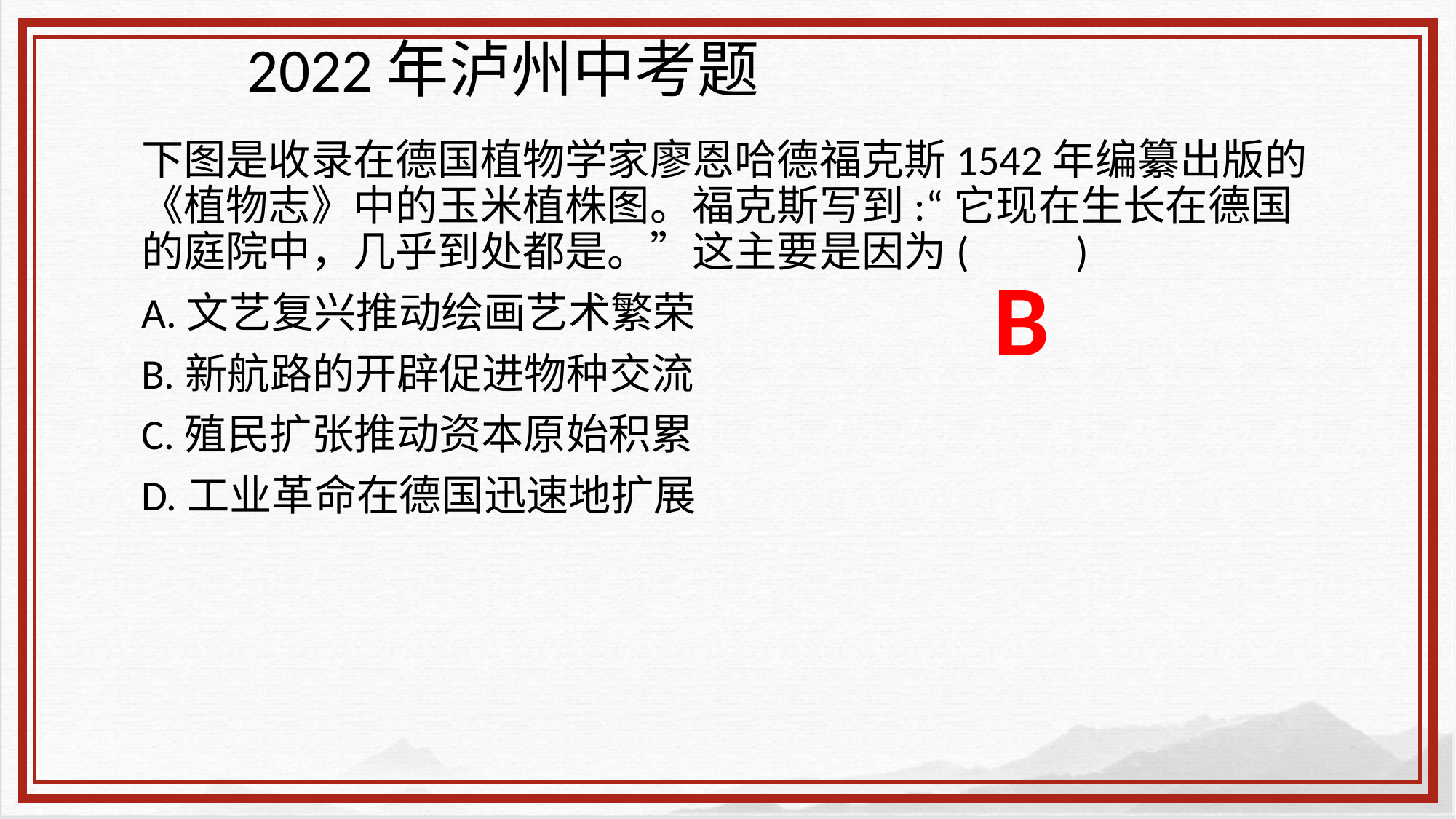

# 2022年泸州中考题
下图是收录在德国植物学家廖恩哈德福克斯1542年编纂出版的《植物志》中的玉米植株图。福克斯写到:“它现在生长在德国的庭院中，几乎到处都是。”这主要是因为(           )
A.文艺复兴推动绘画艺术繁荣
B.新航路的开辟促进物种交流
C.殖民扩张推动资本原始积累
D.工业革命在德国迅速地扩展
B